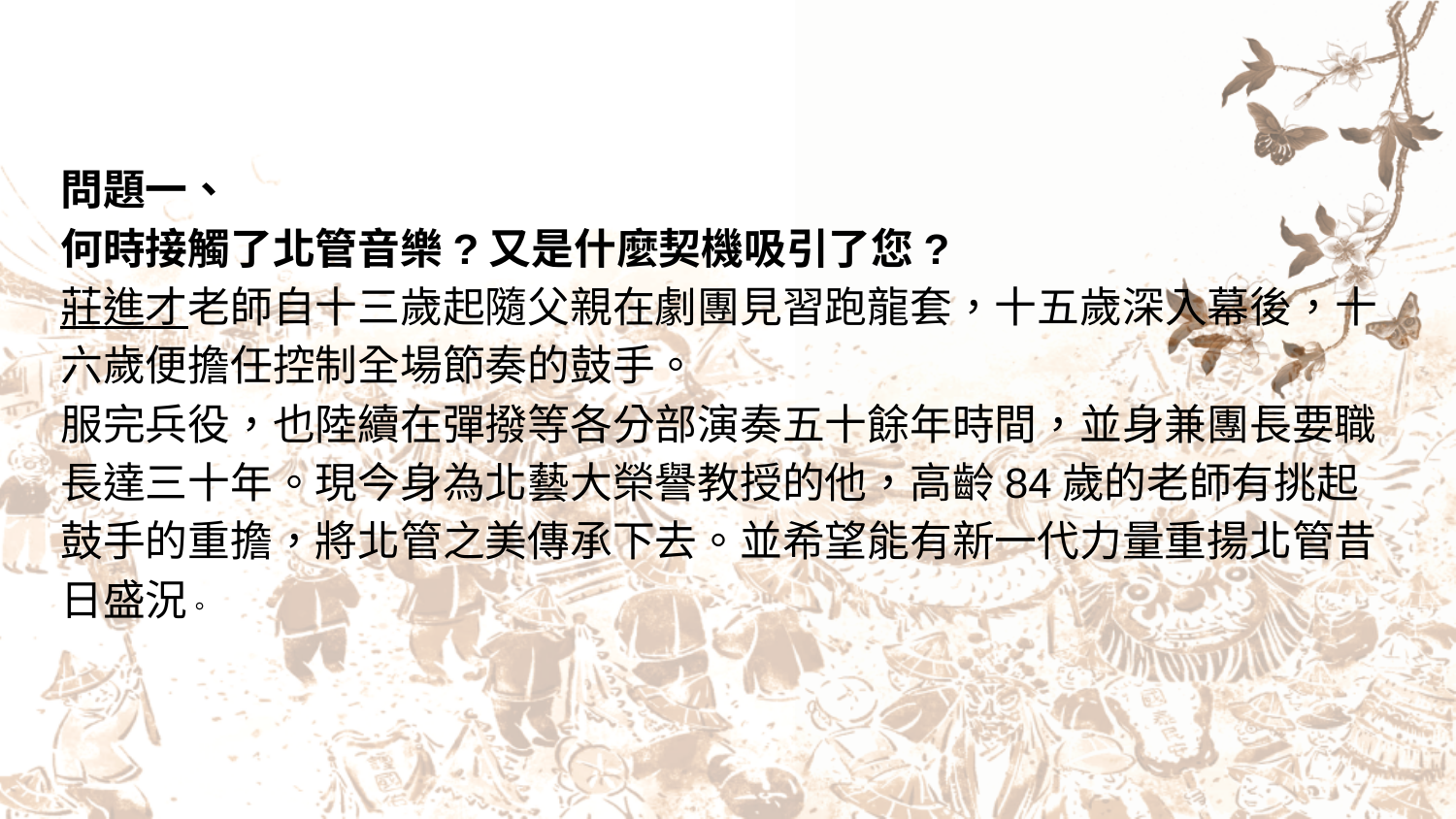

問題一、
何時接觸了北管音樂?又是什麼契機吸引了您?
莊進才老師自十三歲起隨父親在劇團見習跑龍套，十五歲深入幕後，十六歲便擔任控制全場節奏的鼓手。
服完兵役，也陸續在彈撥等各分部演奏五十餘年時間，並身兼團長要職長達三十年。現今身為北藝大榮譽教授的他，高齡84歲的老師有挑起鼓手的重擔，將北管之美傳承下去。並希望能有新一代力量重揚北管昔日盛況。